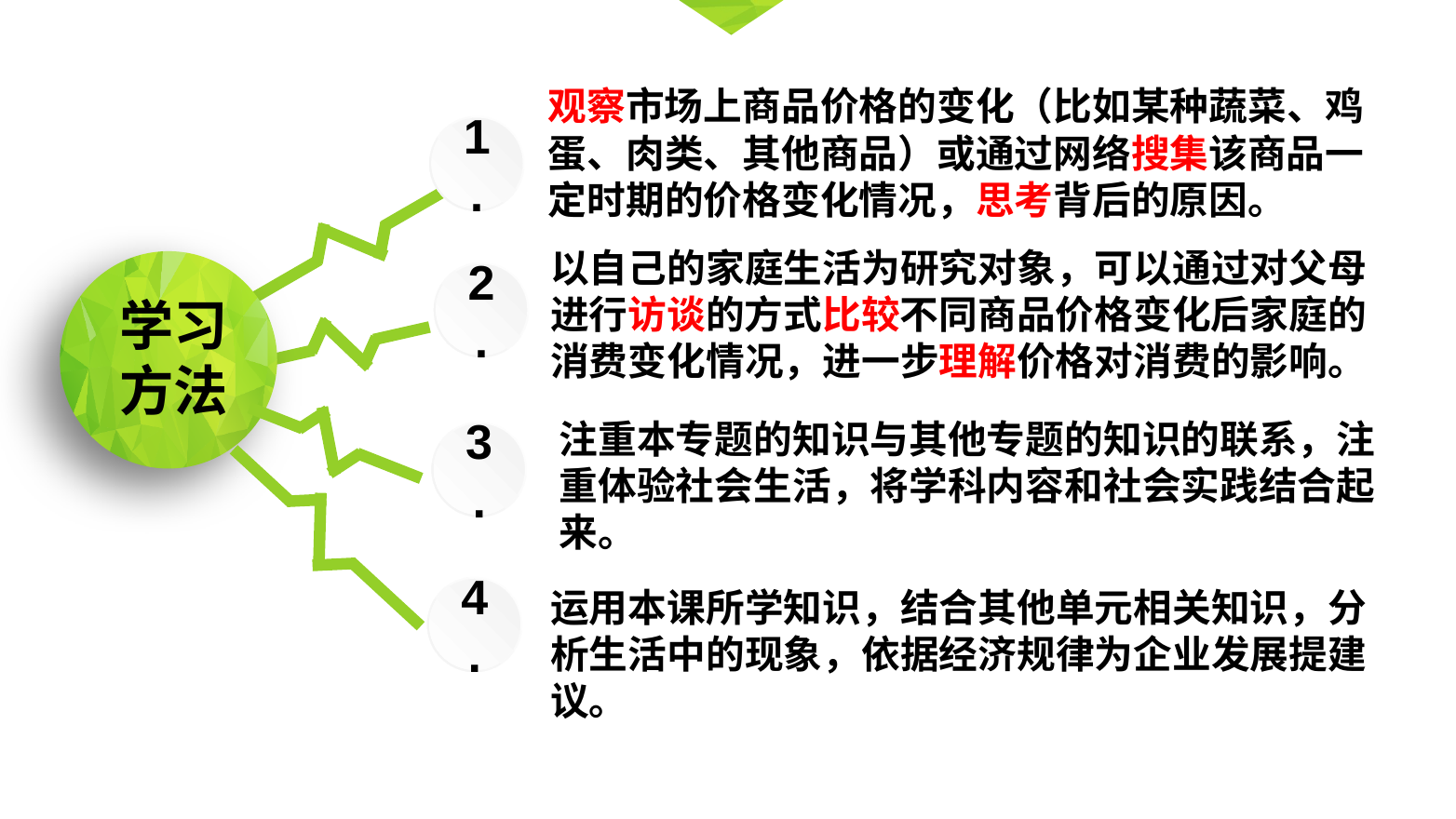

观察市场上商品价格的变化（比如某种蔬菜、鸡蛋、肉类、其他商品）或通过网络搜集该商品一定时期的价格变化情况，思考背后的原因。

1.
以自己的家庭生活为研究对象，可以通过对父母进行访谈的方式比较不同商品价格变化后家庭的消费变化情况，进一步理解价格对消费的影响。

2.
学习方法
注重本专题的知识与其他专题的知识的联系，注重体验社会生活，将学科内容和社会实践结合起来。

3.
运用本课所学知识，结合其他单元相关知识，分析生活中的现象，依据经济规律为企业发展提建议。

4.